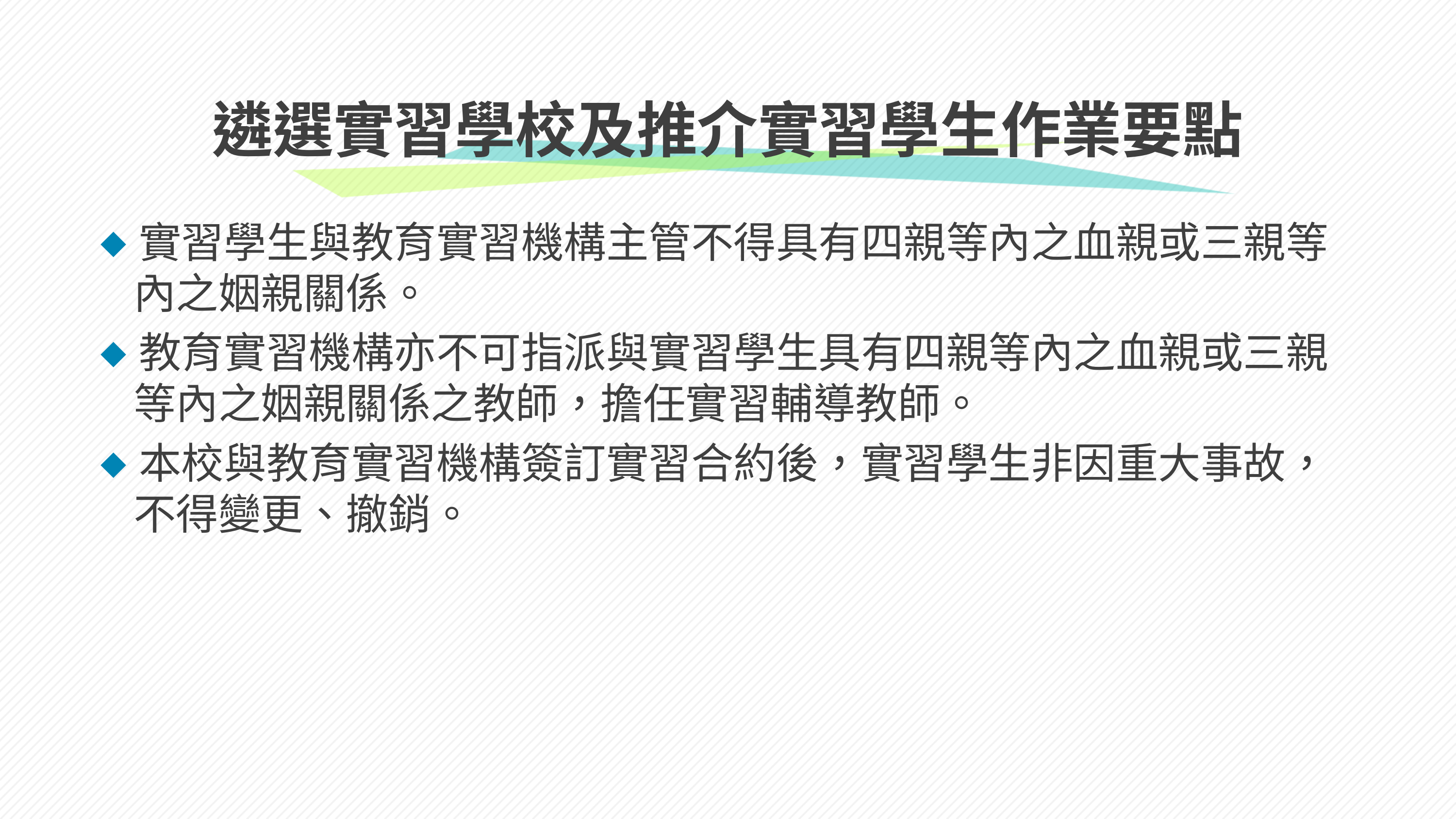

# 遴選實習學校及推介實習學生作業要點
實習學生與教育實習機構主管不得具有四親等內之血親或三親等內之姻親關係。
教育實習機構亦不可指派與實習學生具有四親等內之血親或三親等內之姻親關係之教師，擔任實習輔導教師。
本校與教育實習機構簽訂實習合約後，實習學生非因重大事故，不得變更、撤銷。